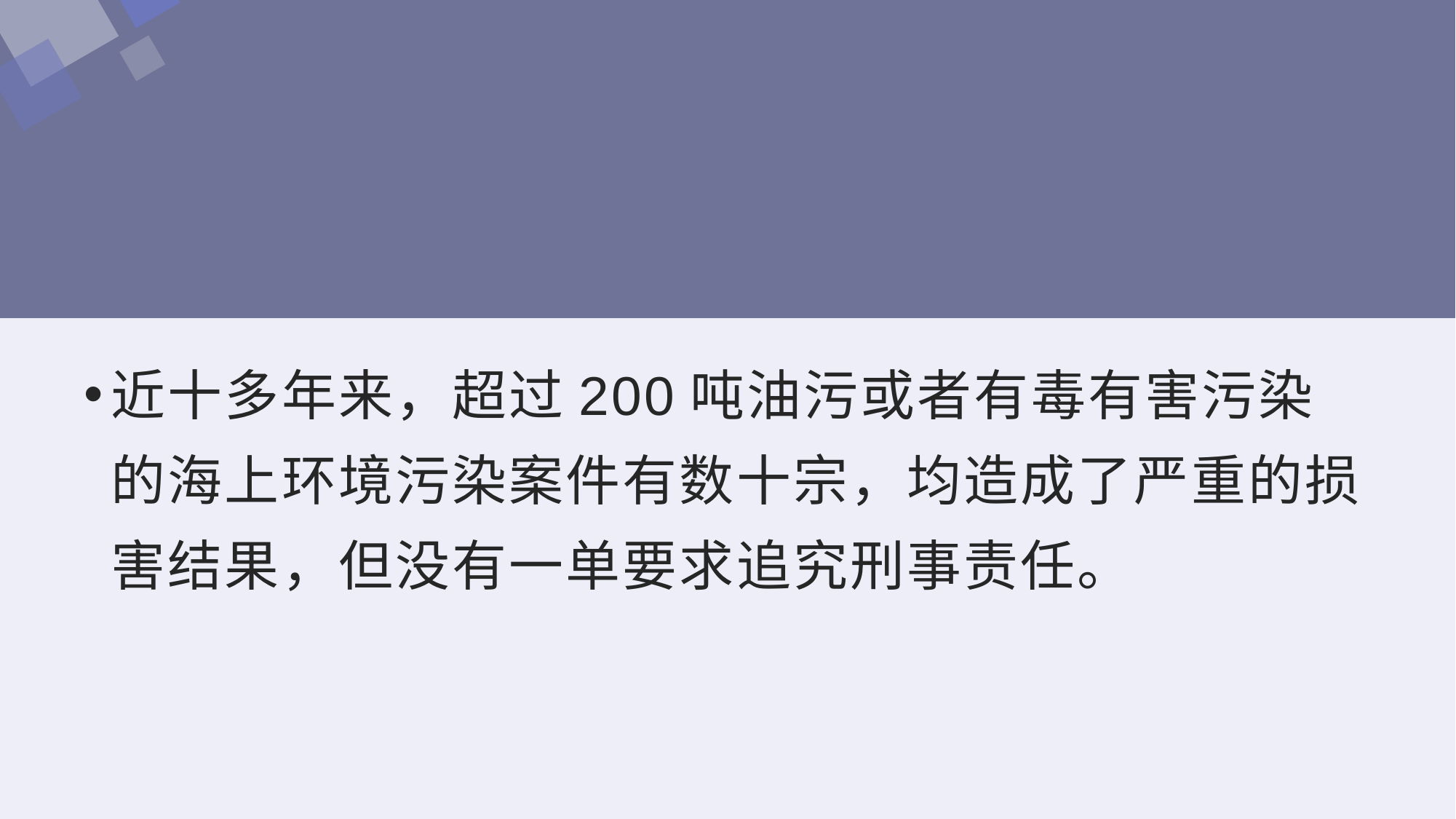

近十多年来，超过200吨油污或者有毒有害污染的海上环境污染案件有数十宗，均造成了严重的损害结果，但没有一单要求追究刑事责任。